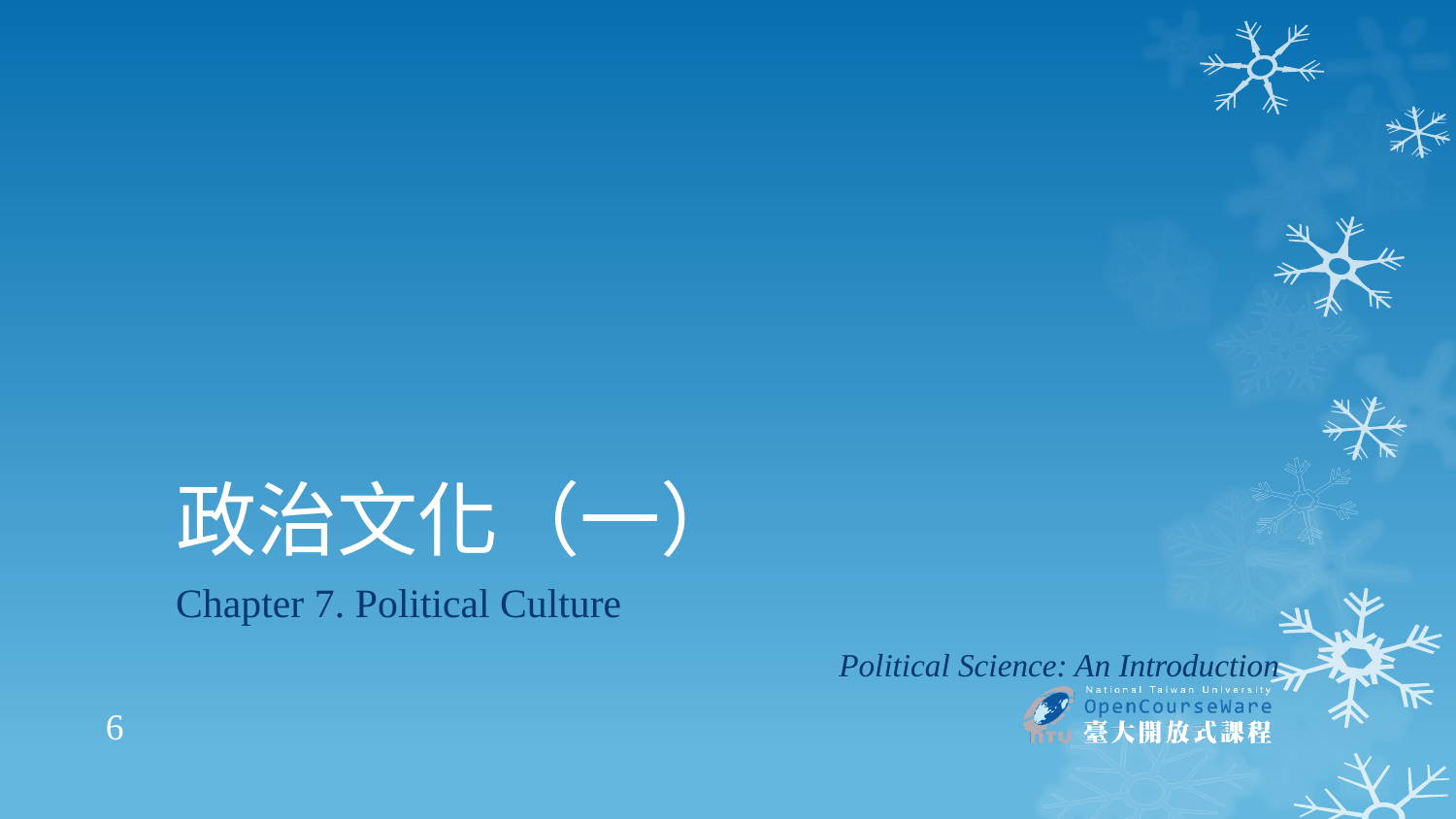

政治文化（一）
Chapter 7. Political Culture
Political Science: An Introduction
6